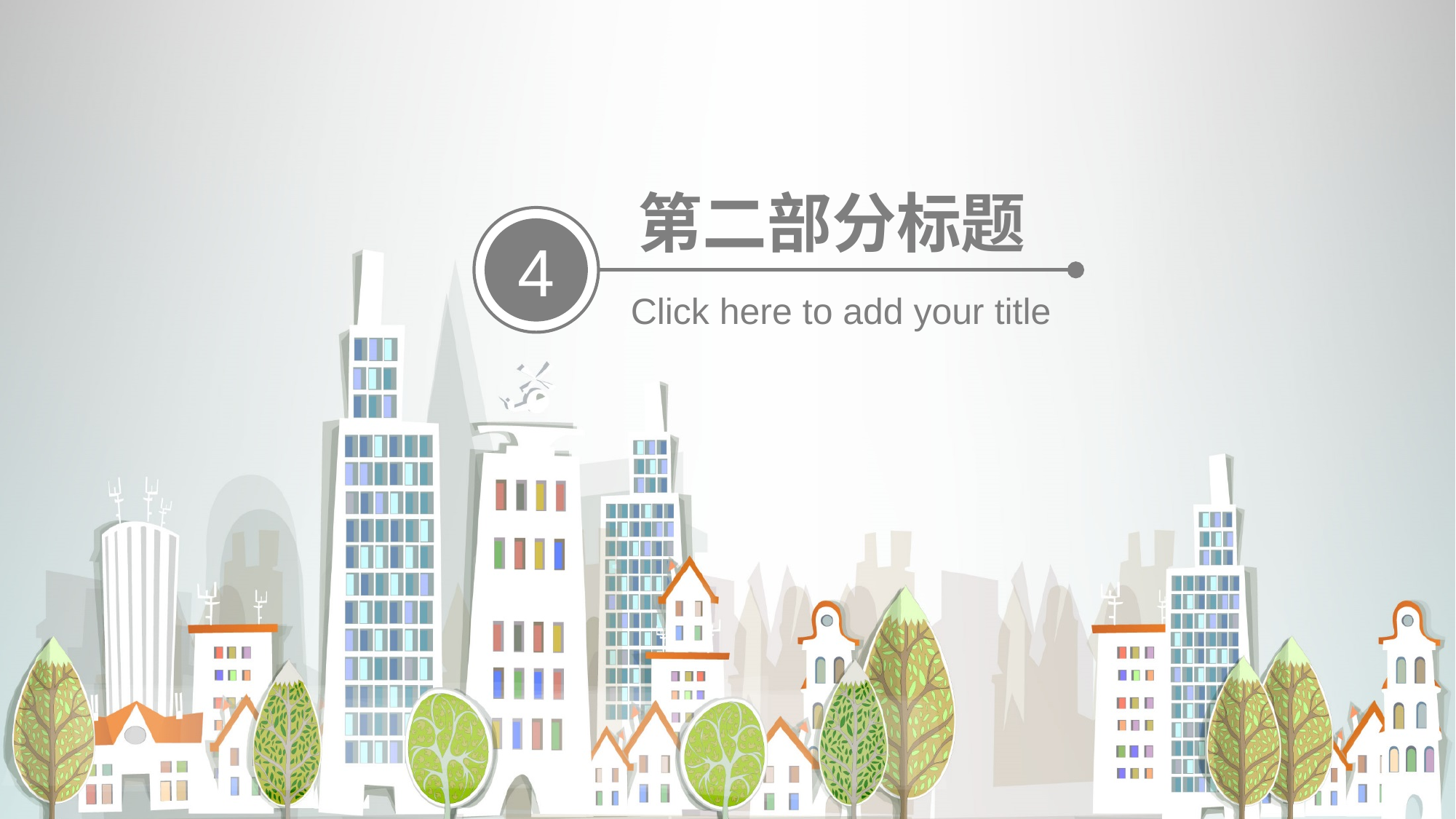

第二部分标题

4
Click here to add your title